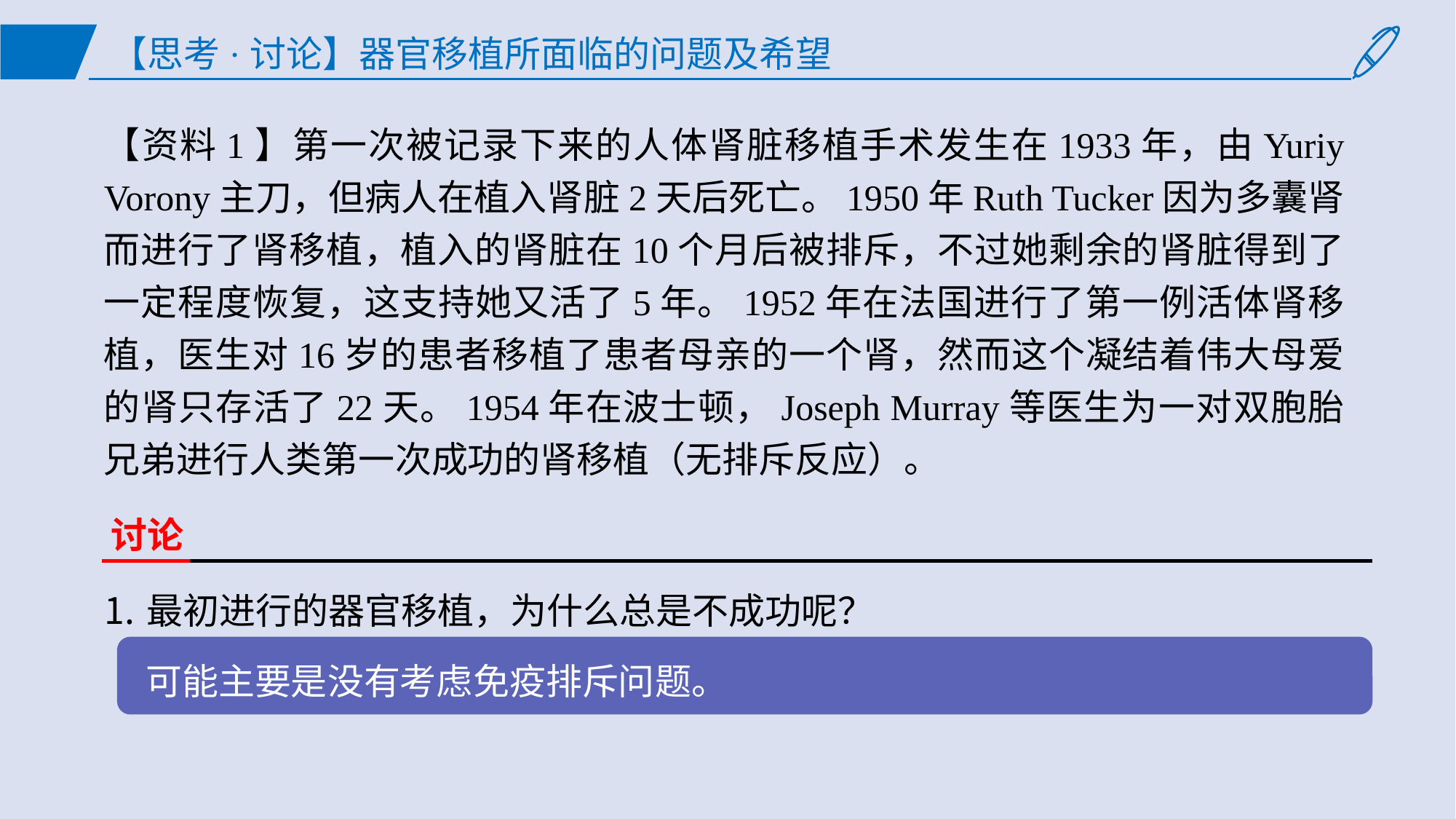

# 【思考·讨论】器官移植所面临的问题及希望
【资料1】第一次被记录下来的人体肾脏移植手术发生在1933年，由Yuriy Vorony主刀，但病人在植入肾脏2天后死亡。1950年Ruth Tucker因为多囊肾而进行了肾移植，植入的肾脏在10个月后被排斥，不过她剩余的肾脏得到了一定程度恢复，这支持她又活了5年。1952年在法国进行了第一例活体肾移植，医生对16岁的患者移植了患者母亲的一个肾，然而这个凝结着伟大母爱的肾只存活了22天。1954年在波士顿，Joseph Murray等医生为一对双胞胎兄弟进行人类第一次成功的肾移植（无排斥反应）。
讨论
最初进行的器官移植，为什么总是不成功呢？

可能主要是没有考虑免疫排斥问题。